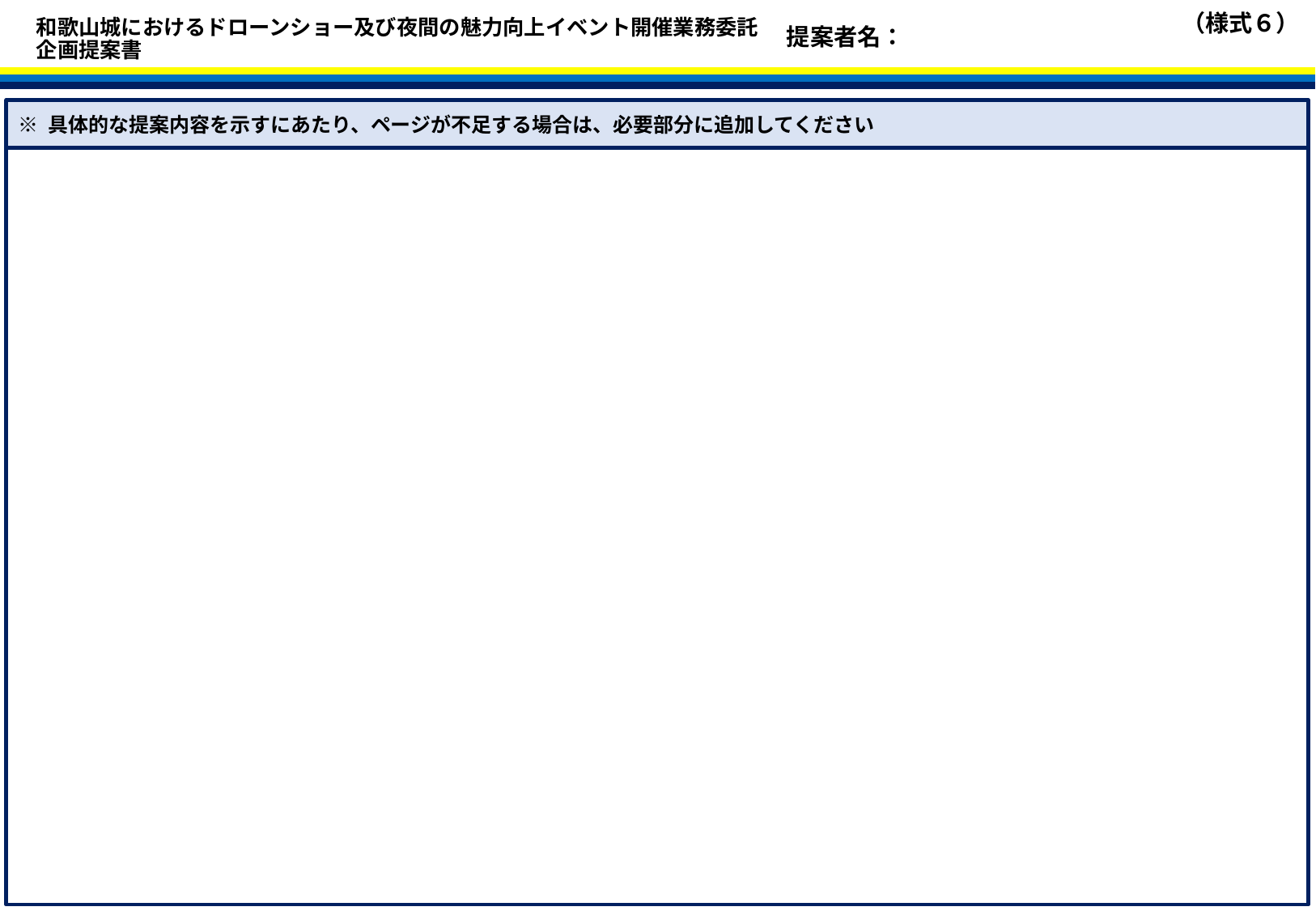

（様式６）
提案者名：
和歌山城におけるドローンショー及び夜間の魅力向上イベント開催業務委託
企画提案書
※ 具体的な提案内容を示すにあたり、ページが不足する場合は、必要部分に追加してください